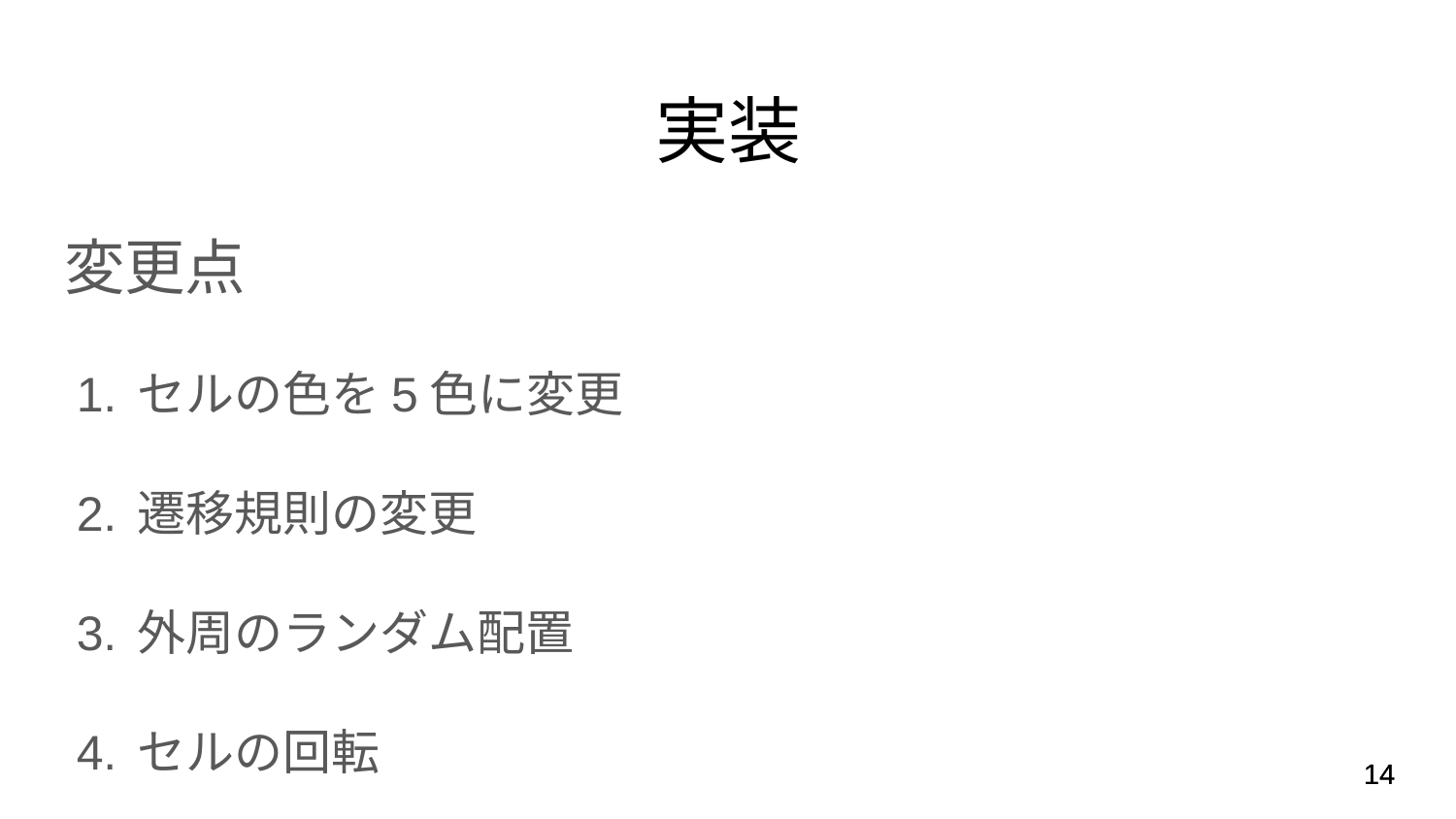

# 実装
変更点
セルの色を5色に変更
遷移規則の変更
外周のランダム配置
セルの回転
スコアとゲームオーバー表示

14
14